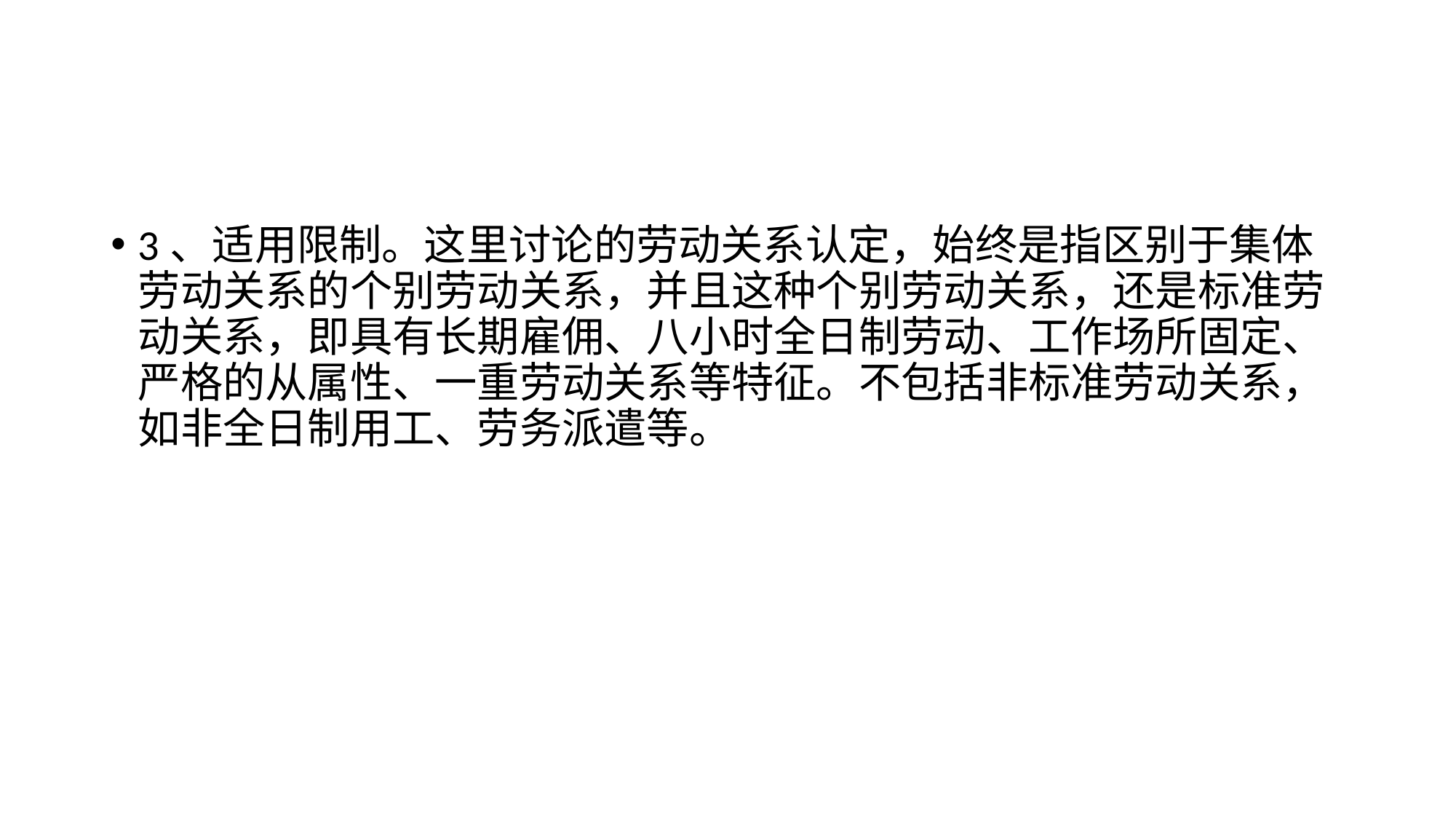

#
3、适用限制。这里讨论的劳动关系认定，始终是指区别于集体劳动关系的个别劳动关系，并且这种个别劳动关系，还是标准劳动关系，即具有长期雇佣、八小时全日制劳动、工作场所固定、严格的从属性、一重劳动关系等特征。不包括非标准劳动关系，如非全日制用工、劳务派遣等。